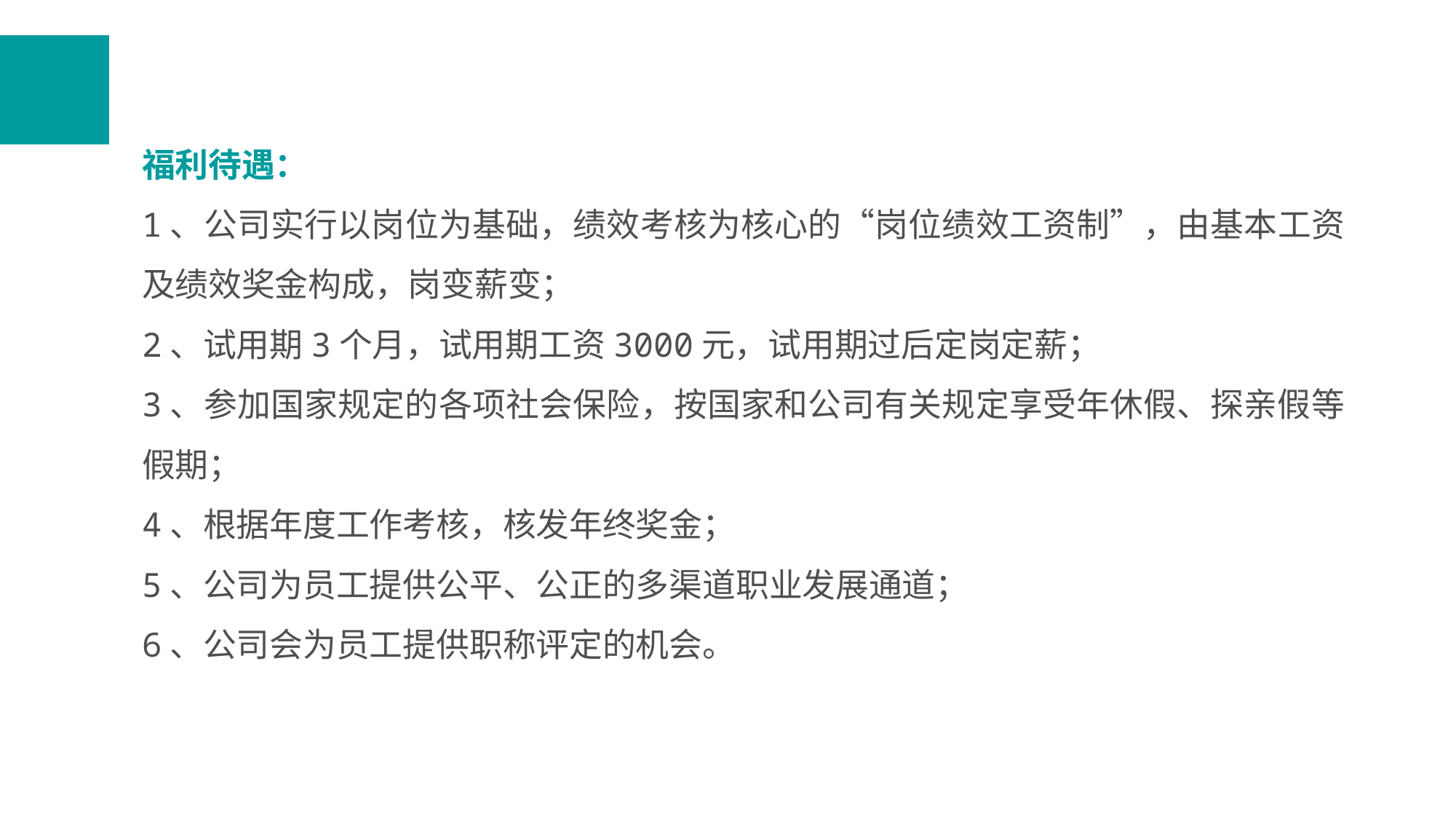

福利待遇：
1、公司实行以岗位为基础，绩效考核为核心的“岗位绩效工资制”，由基本工资及绩效奖金构成，岗变薪变；
2、试用期3个月，试用期工资3000元，试用期过后定岗定薪；
3、参加国家规定的各项社会保险，按国家和公司有关规定享受年休假、探亲假等假期；
4、根据年度工作考核，核发年终奖金；
5、公司为员工提供公平、公正的多渠道职业发展通道；
6、公司会为员工提供职称评定的机会。
添加标题
点击此处添加标题添加标题点击此处添加标题点击此处添加标题点击此处添加标题点击此处添加标题添加标题点击此处添加标题点击此处添加标题